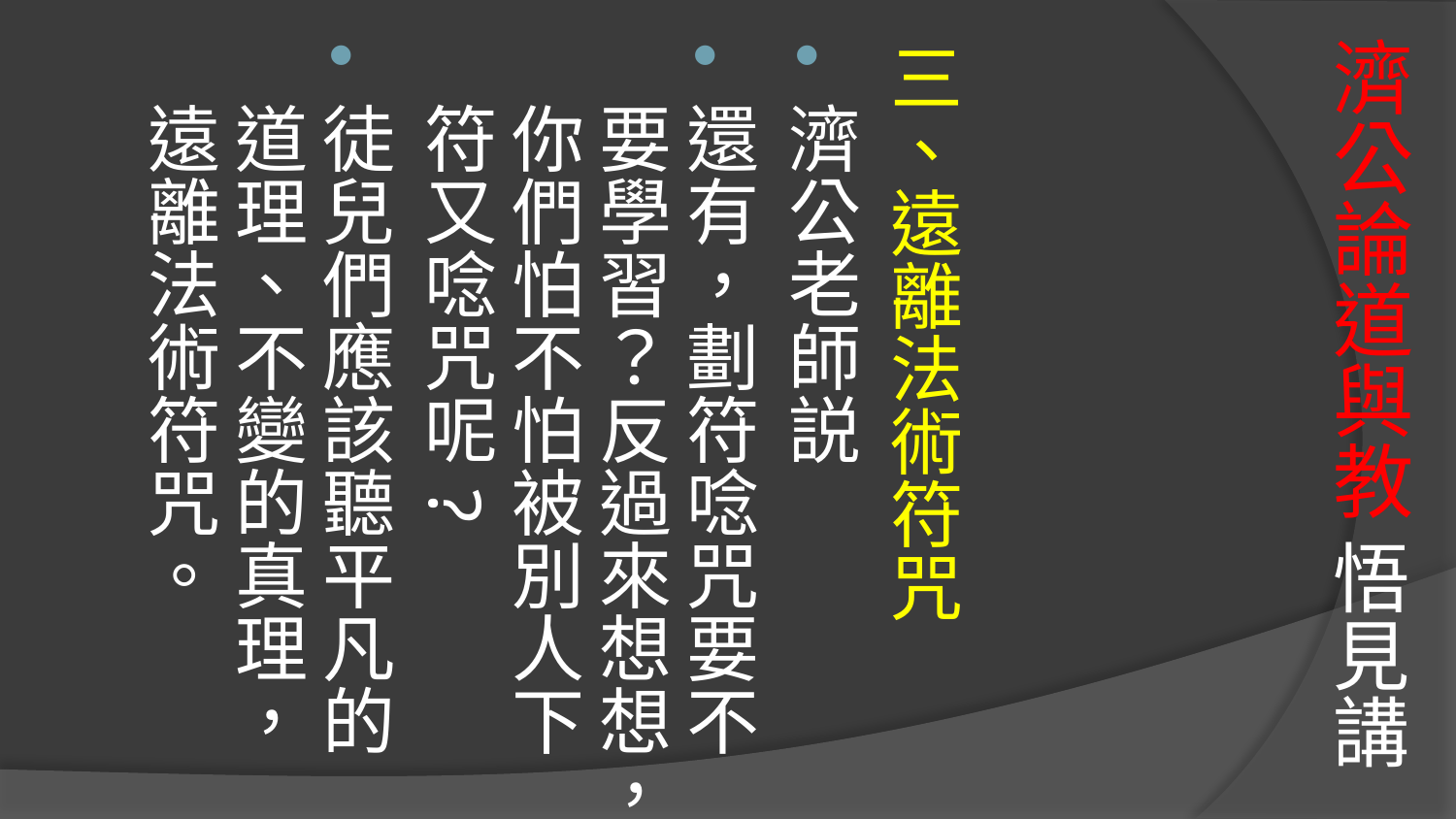

# 濟公論道與教 悟見講
三、遠離法術符咒
濟公老師説
還有，劃符唸咒要不要學習？反過來想想，你們怕不怕被別人下符又唸咒呢?
徒兒們應該聽平凡的道理、不變的真理，遠離法術符咒。